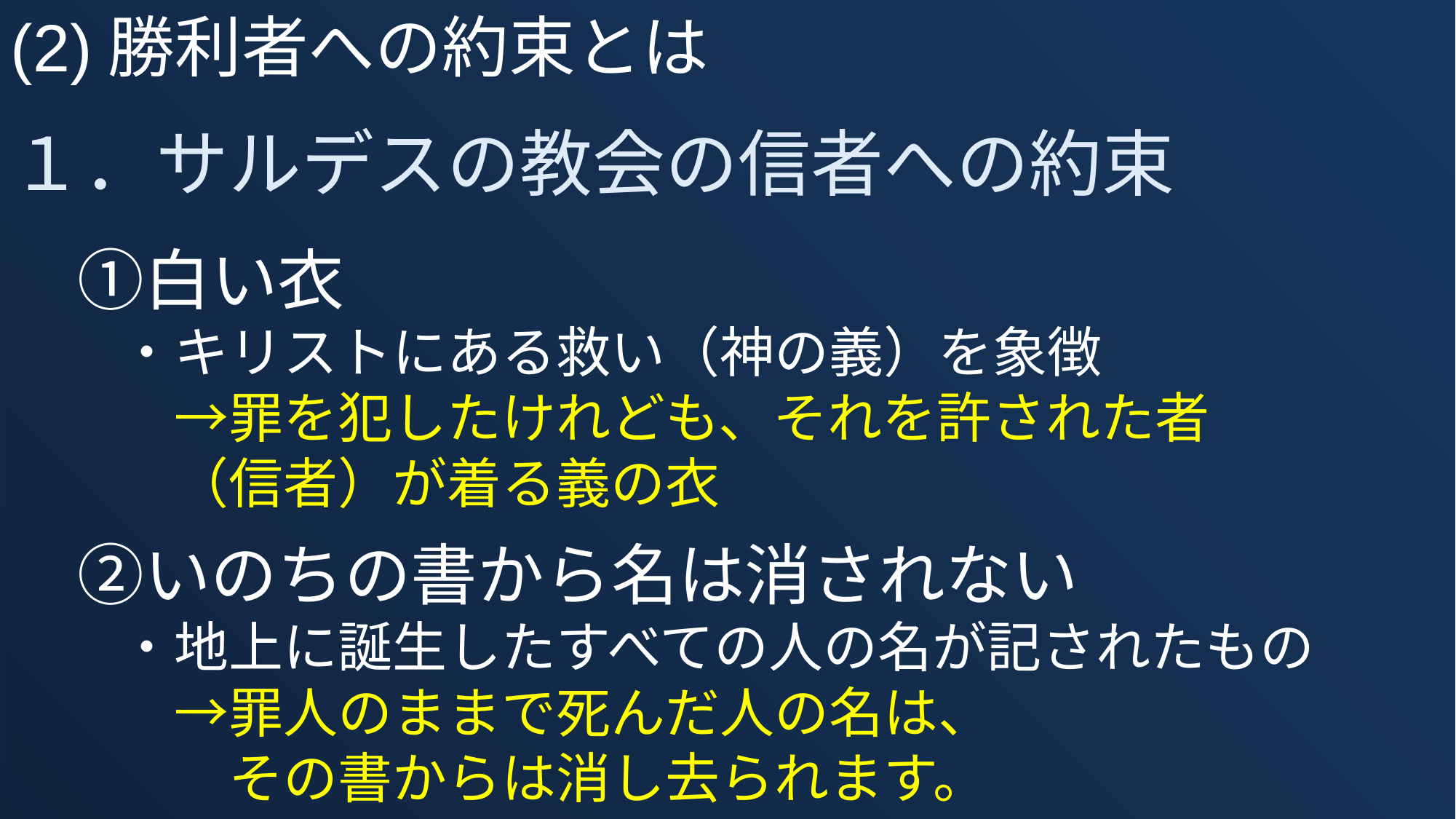

(2)勝利者への約束とは

１．サルデスの教会の信者への約束

　①白い衣
　　・キリストにある救い（神の義）を象徴
　　　→罪を犯したけれども、それを許された者
　　　（信者）が着る義の衣

　②いのちの書から名は消されない
　　・地上に誕生したすべての人の名が記されたもの
　　　→罪人のままで死んだ人の名は、
　　　　その書からは消し去られます。